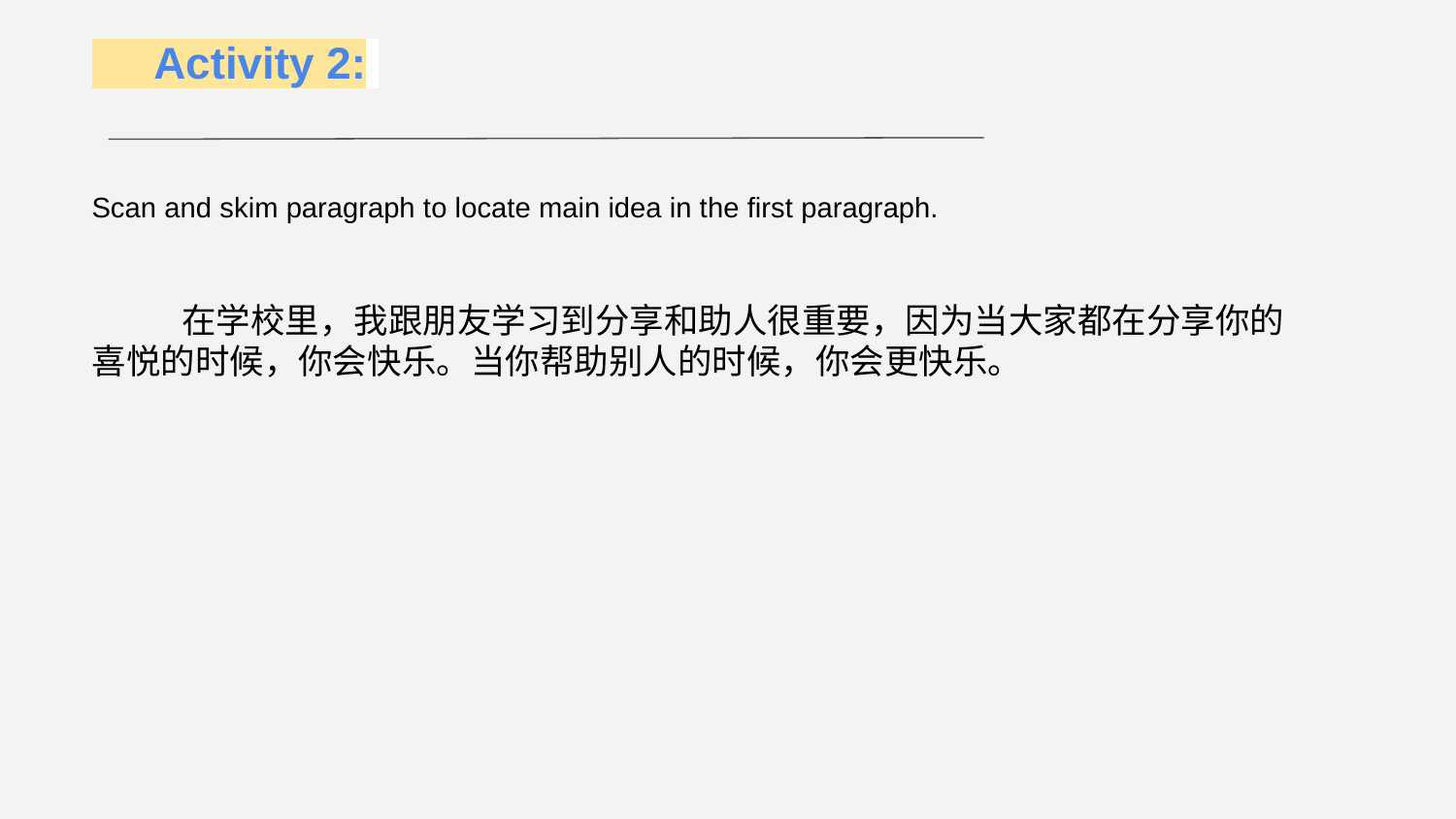

Activity 2:

Scan and skim paragraph to locate main idea in the first paragraph.

        在学校里，我跟朋友学习到分享和助人很重要，因为当大家都在分享你的喜悦的时候，你会快乐。当你帮助别人的时候，你会更快乐。